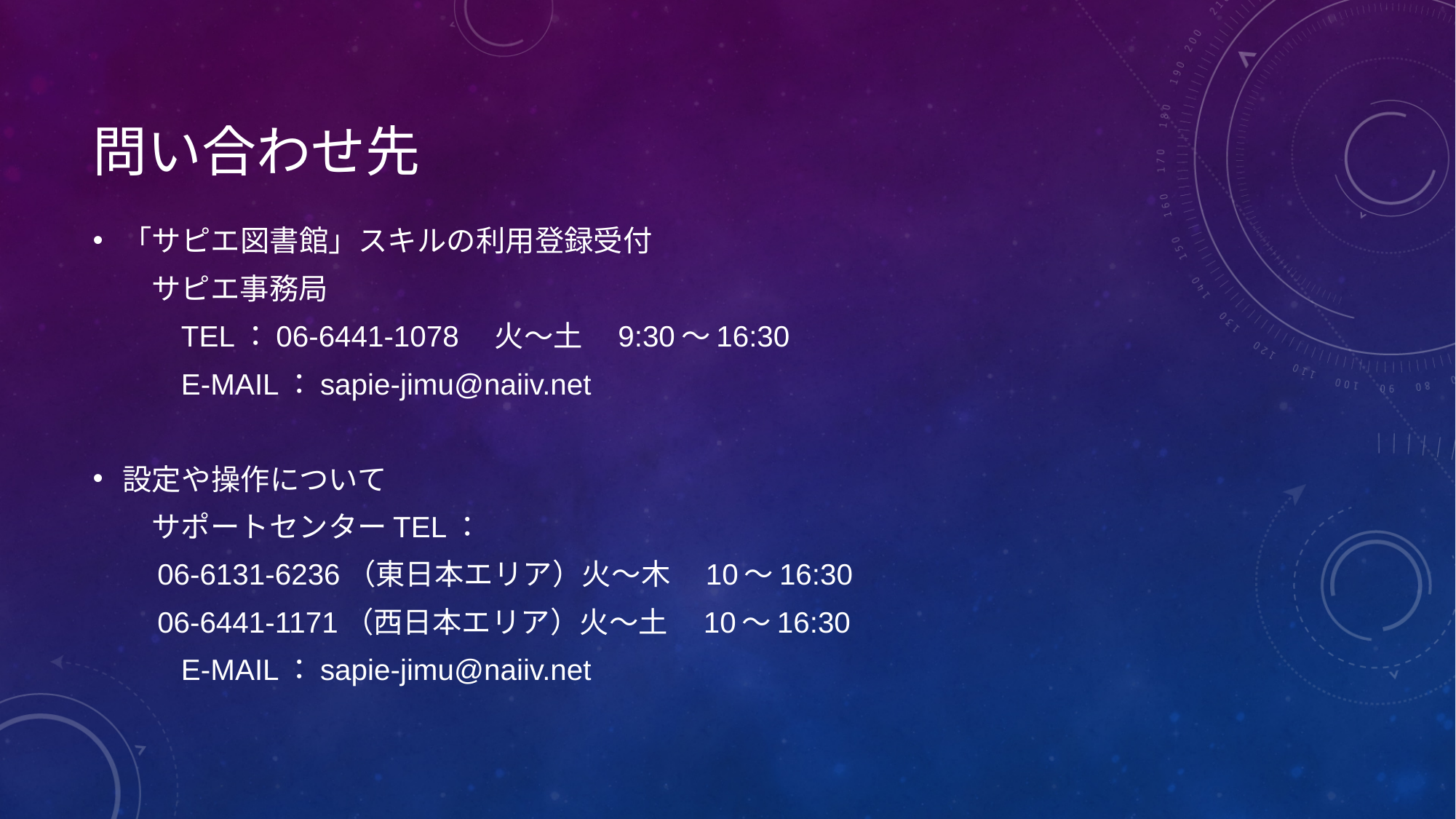

# 問い合わせ先
「サピエ図書館」スキルの利用登録受付
　　サピエ事務局
	TEL：06-6441-1078　火～土　9:30～16:30
	E-MAIL：sapie-jimu@naiiv.net

設定や操作について
　　サポートセンターTEL：
　　06-6131-6236（東日本エリア）火～木　10～16:30
　　06-6441-1171（西日本エリア）火～土　10～16:30
	E-MAIL：sapie-jimu@naiiv.net